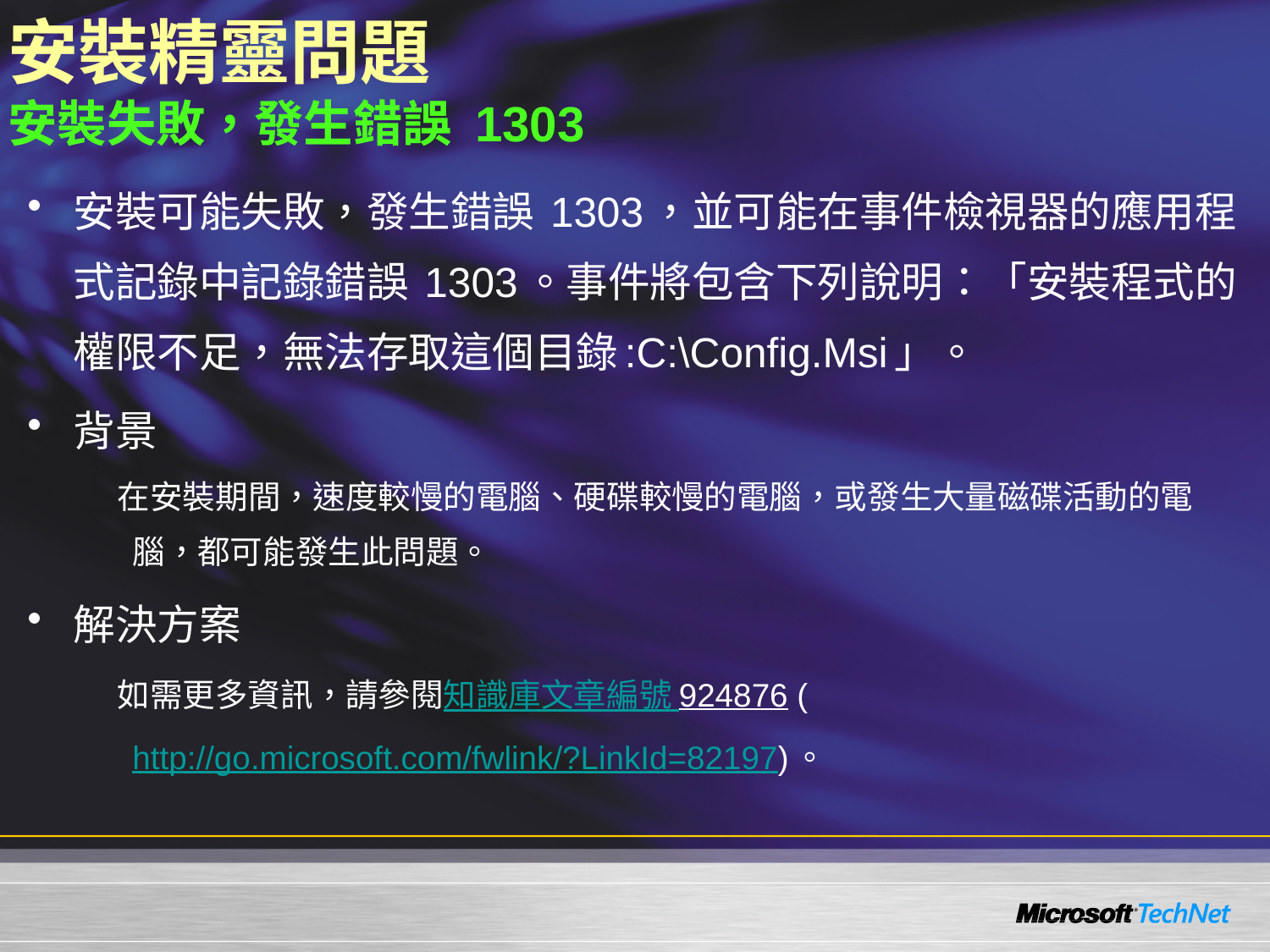

# 安裝精靈問題 安裝失敗，發生錯誤 1303
安裝可能失敗，發生錯誤 1303，並可能在事件檢視器的應用程式記錄中記錄錯誤 1303。事件將包含下列說明：「安裝程式的權限不足，無法存取這個目錄:C:\Config.Msi」。
背景
在安裝期間，速度較慢的電腦、硬碟較慢的電腦，或發生大量磁碟活動的電腦，都可能發生此問題。
解決方案
如需更多資訊，請參閱知識庫文章編號 924876 (http://go.microsoft.com/fwlink/?LinkId=82197)。